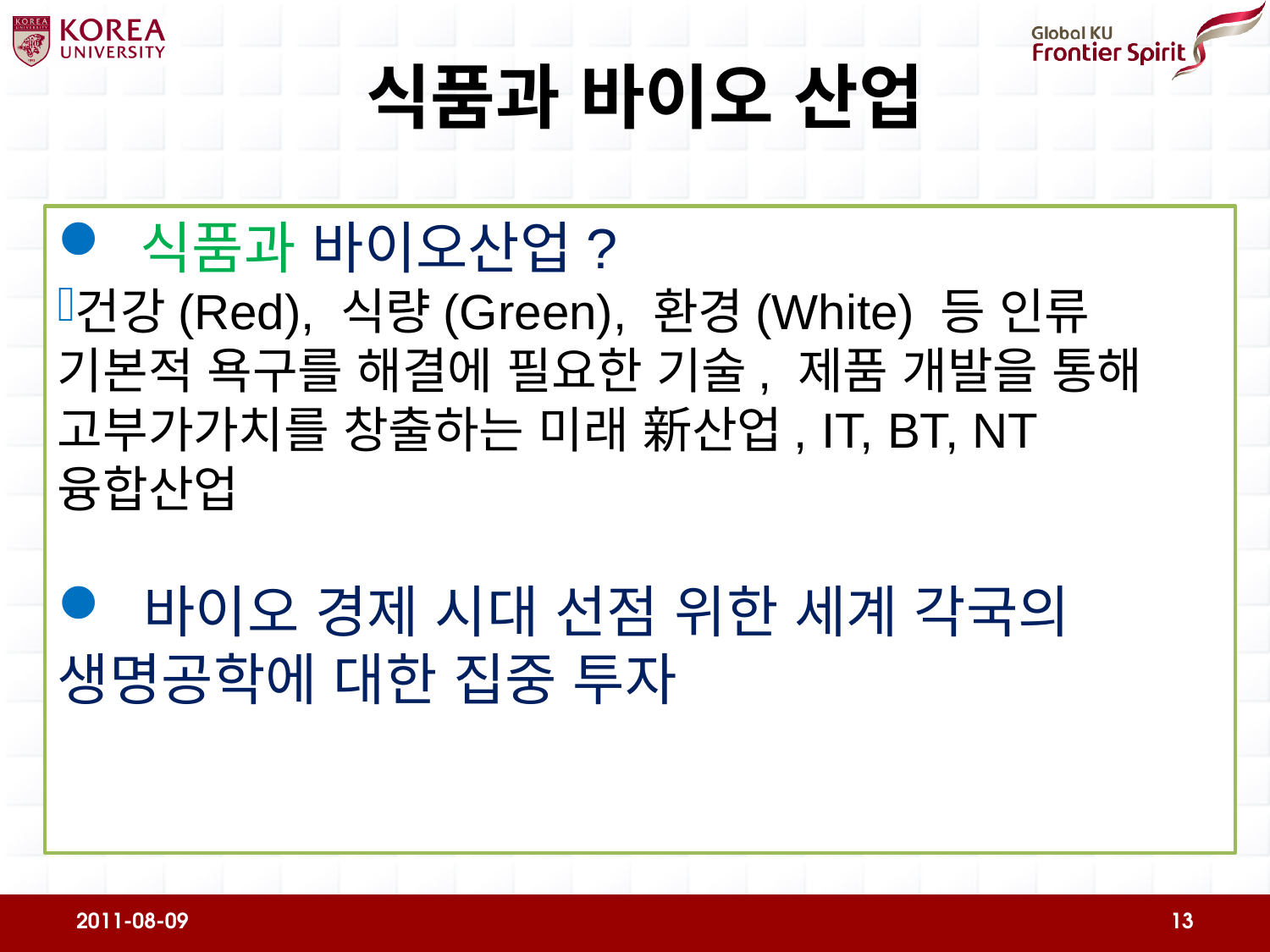

식품과 바이오 산업
 식품과 바이오산업?
건강(Red), 식량(Green), 환경(White) 등 인류 기본적 욕구를 해결에 필요한 기술, 제품 개발을 통해 고부가가치를 창출하는 미래 新산업, IT, BT, NT 융합산업

 바이오 경제 시대 선점 위한 세계 각국의    생명공학에 대한 집중 투자

2011-08-09
13